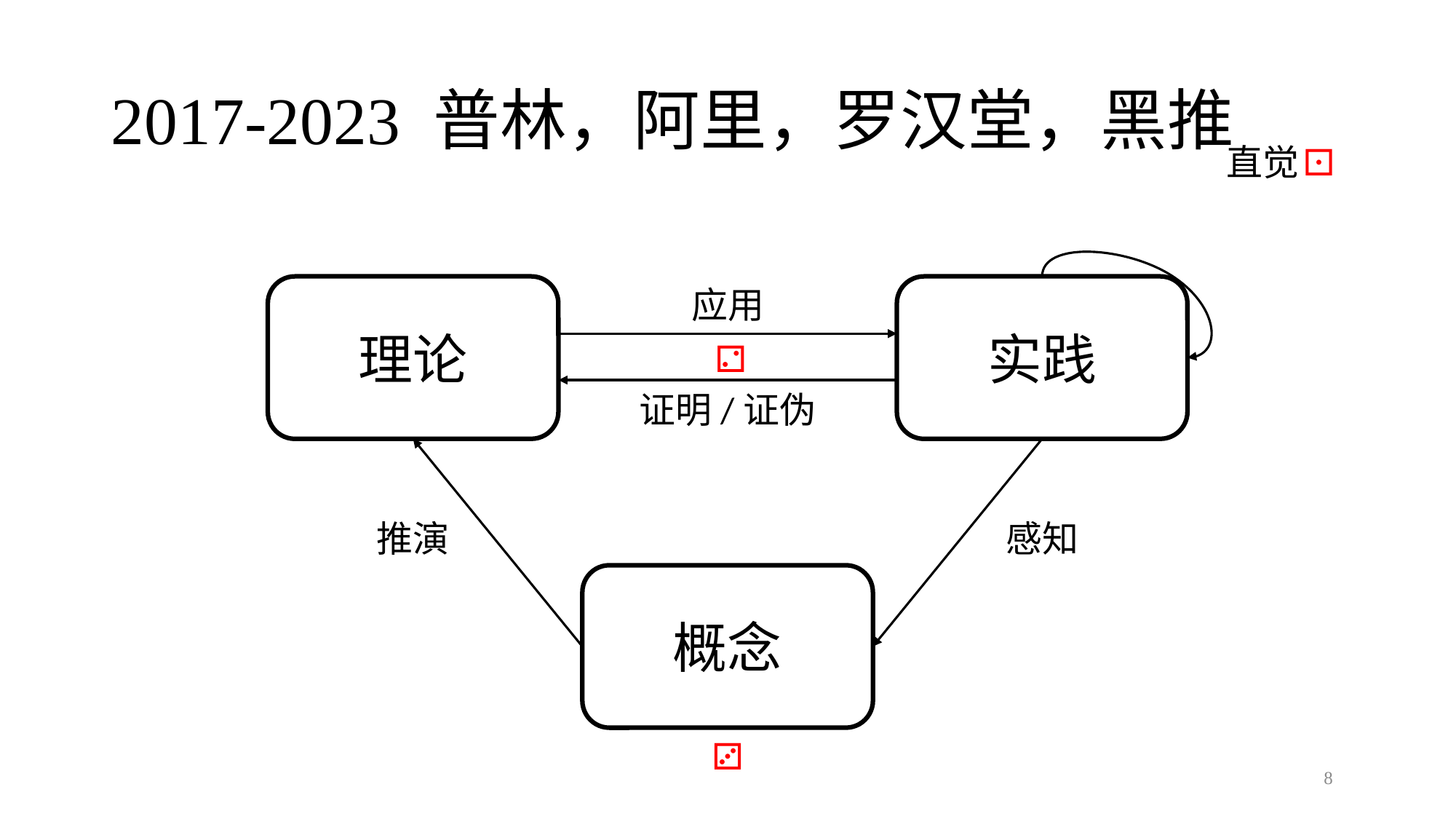

# 2017-2023 普林，阿里，罗汉堂，黑推
直觉
⚀
应用
实践
理论
⚁
证明/证伪
推演
感知
概念
⚂
8